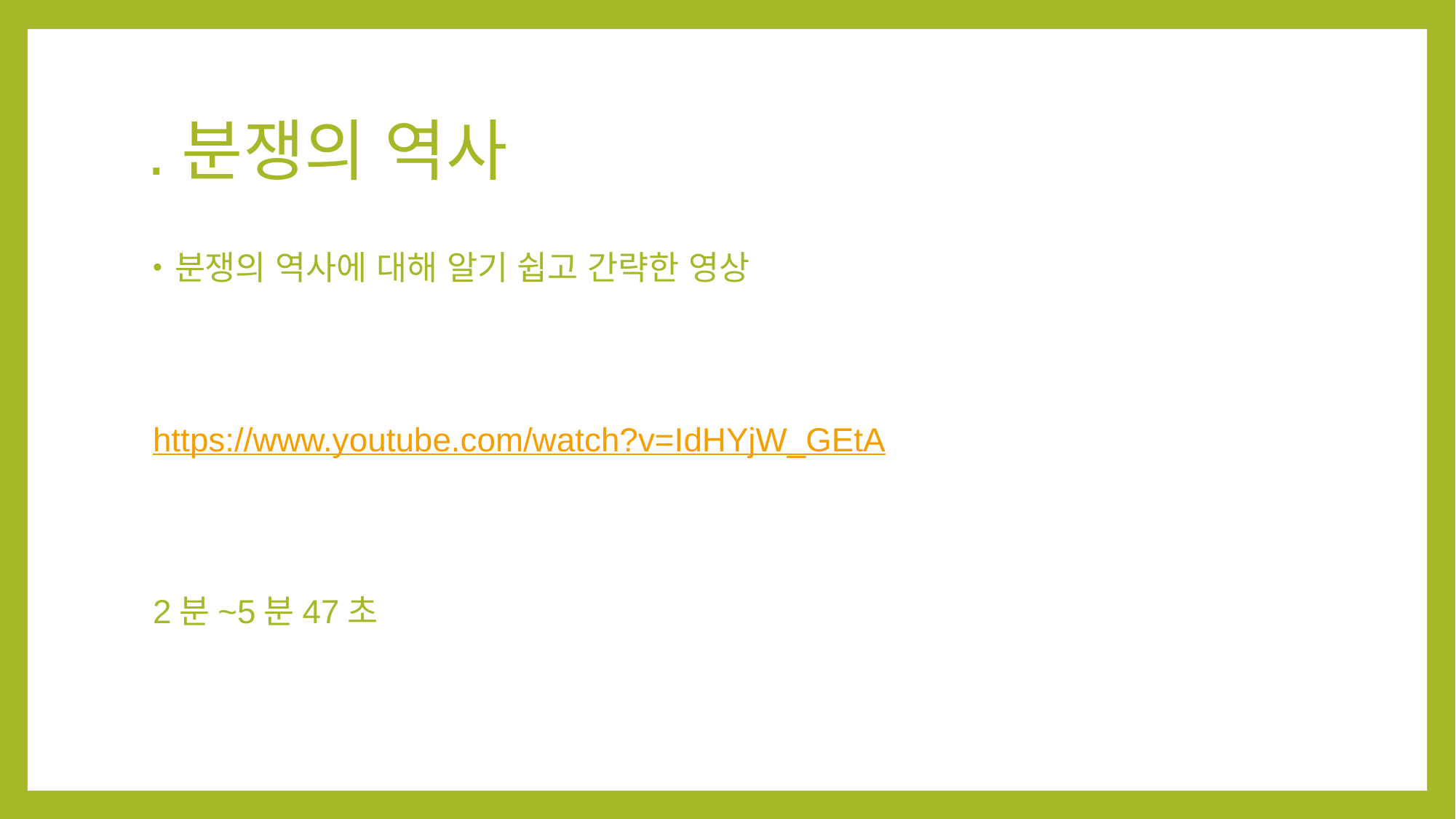

# .분쟁의 역사
분쟁의 역사에 대해 알기 쉽고 간략한 영상

https://www.youtube.com/watch?v=IdHYjW_GEtA

2분~5분47초